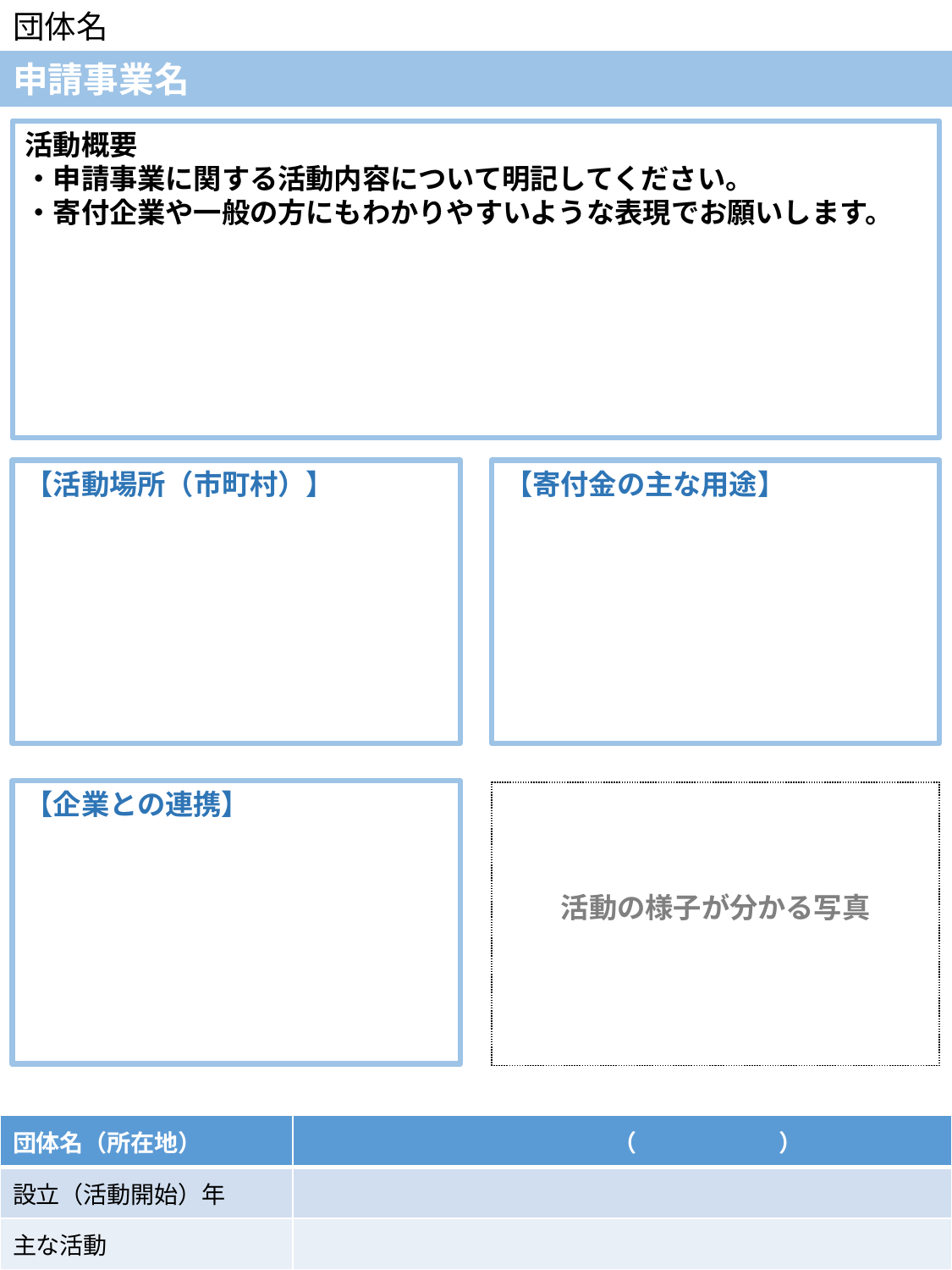

団体名
申請事業名
活動概要
・申請事業に関する活動内容について明記してください。
・寄付企業や一般の方にもわかりやすいような表現でお願いします。

【活動場所（市町村）】

【寄付金の主な用途】

活動の様子が分かる写真

【企業との連携】

| 団体名（所在地） | （　　　　　　） |
| --- | --- |
| 設立（活動開始）年 |  |
| 主な活動 |  |